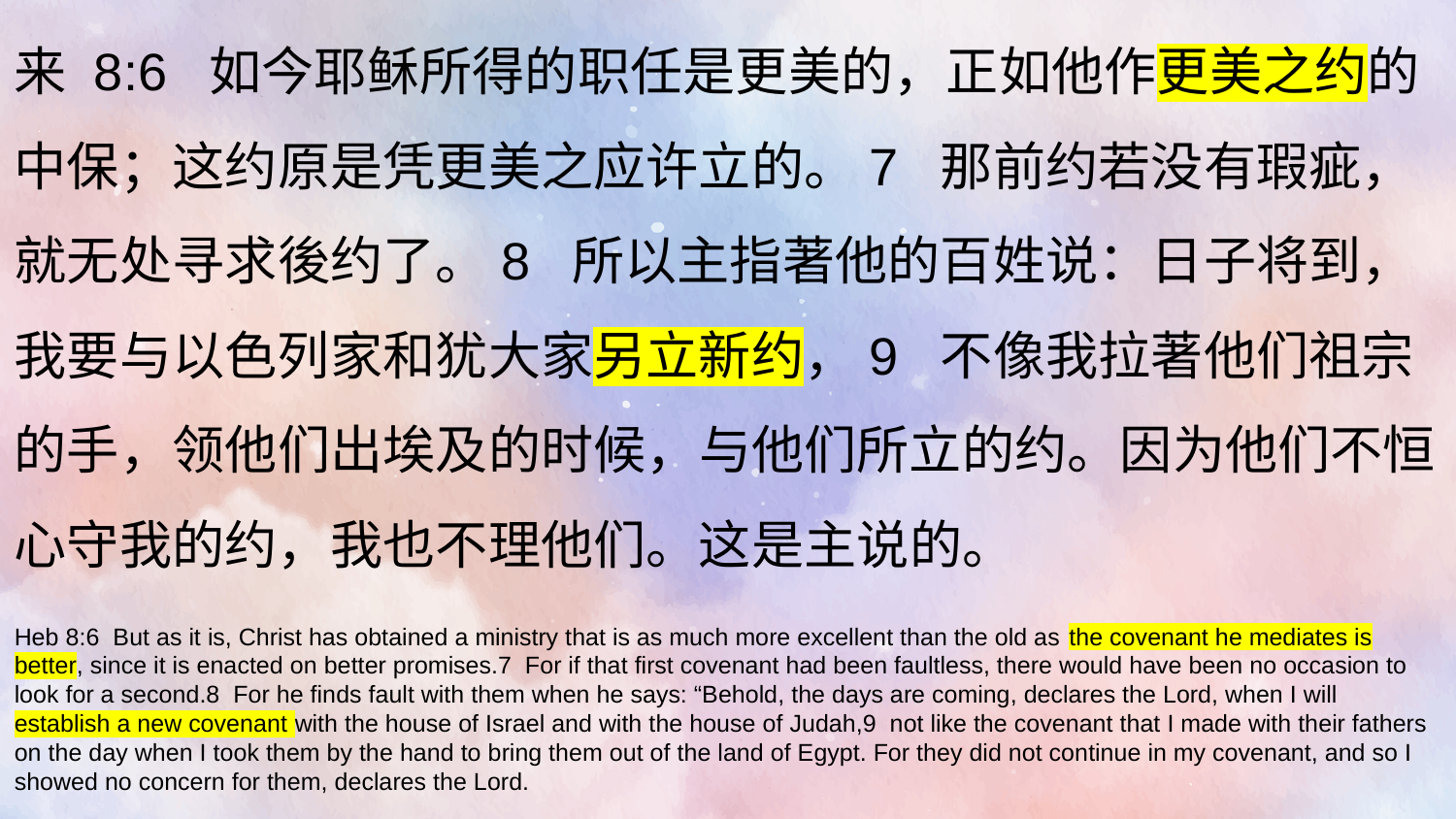

来 8:6  如今耶稣所得的职任是更美的，正如他作更美之约的中保；这约原是凭更美之应许立的。7  那前约若没有瑕疵，就无处寻求後约了。8  所以主指著他的百姓说：日子将到，我要与以色列家和犹大家另立新约，9  不像我拉著他们祖宗的手，领他们出埃及的时候，与他们所立的约。因为他们不恒心守我的约，我也不理他们。这是主说的。
Heb 8:6  But as it is, Christ has obtained a ministry that is as much more excellent than the old as the covenant he mediates is better, since it is enacted on better promises.7  For if that first covenant had been faultless, there would have been no occasion to look for a second.8  For he finds fault with them when he says: “Behold, the days are coming, declares the Lord, when I will establish a new covenant with the house of Israel and with the house of Judah,9  not like the covenant that I made with their fathers on the day when I took them by the hand to bring them out of the land of Egypt. For they did not continue in my covenant, and so I showed no concern for them, declares the Lord.